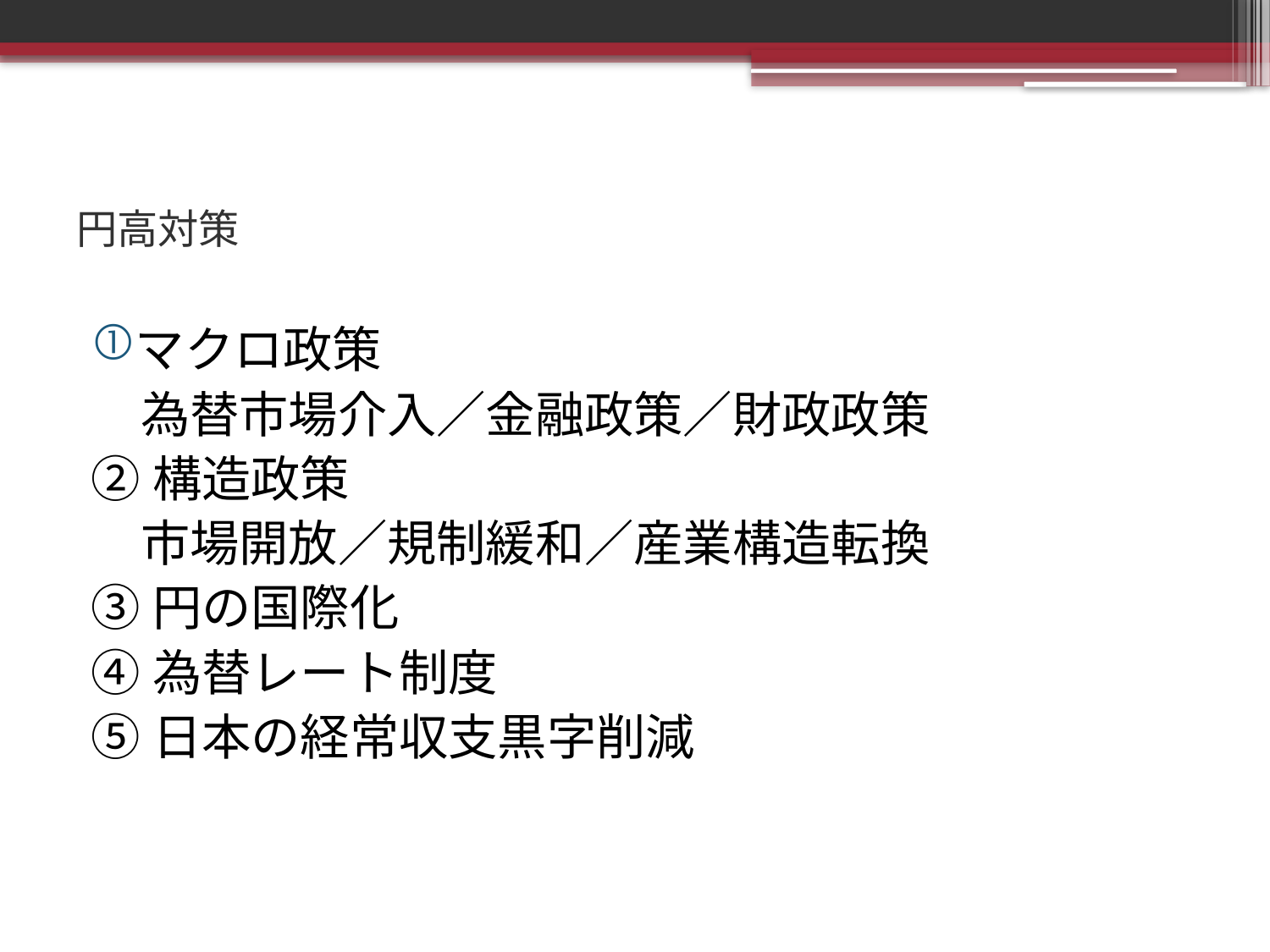

# 円高対策
マクロ政策
　為替市場介入／金融政策／財政政策
②構造政策
　市場開放／規制緩和／産業構造転換
③円の国際化
④為替レート制度
⑤日本の経常収支黒字削減